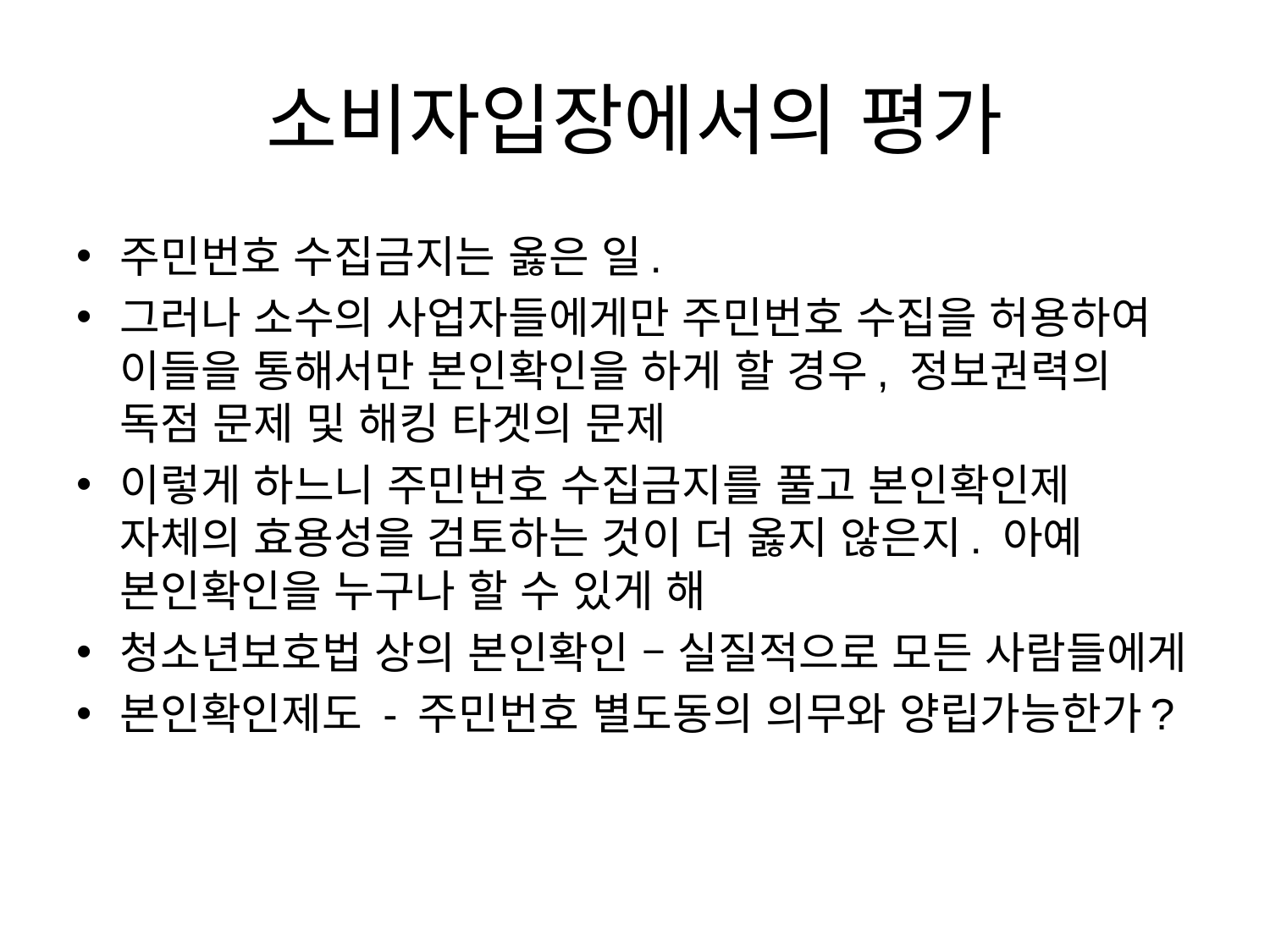

# 소비자입장에서의 평가
주민번호 수집금지는 옳은 일.
그러나 소수의 사업자들에게만 주민번호 수집을 허용하여 이들을 통해서만 본인확인을 하게 할 경우, 정보권력의 독점 문제 및 해킹 타겟의 문제
이렇게 하느니 주민번호 수집금지를 풀고 본인확인제 자체의 효용성을 검토하는 것이 더 옳지 않은지. 아예 본인확인을 누구나 할 수 있게 해
청소년보호법 상의 본인확인 – 실질적으로 모든 사람들에게
본인확인제도 - 주민번호 별도동의 의무와 양립가능한가?